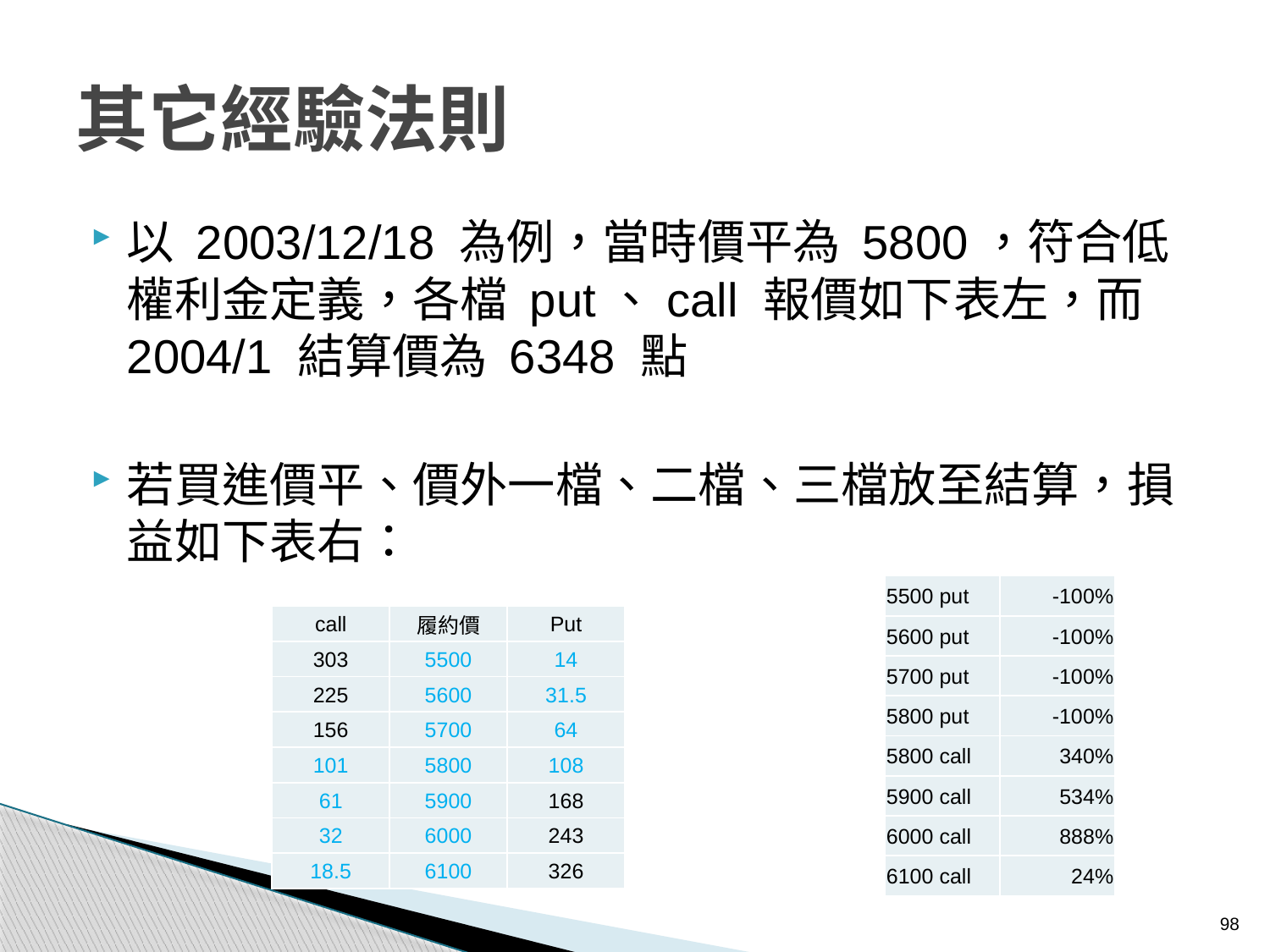

# 其它經驗法則
以 2003/12/18 為例，當時價平為 5800，符合低權利金定義，各檔 put、call 報價如下表左，而 2004/1 結算價為 6348 點

若買進價平、價外一檔、二檔、三檔放至結算，損益如下表右：

| 5500 put | -100% |
| --- | --- |
| 5600 put | -100% |
| 5700 put | -100% |
| 5800 put | -100% |
| 5800 call | 340% |
| 5900 call | 534% |
| 6000 call | 888% |
| 6100 call | 24% |
| call | 履約價 | Put |
| --- | --- | --- |
| 303 | 5500 | 14 |
| 225 | 5600 | 31.5 |
| 156 | 5700 | 64 |
| 101 | 5800 | 108 |
| 61 | 5900 | 168 |
| 32 | 6000 | 243 |
| 18.5 | 6100 | 326 |
98